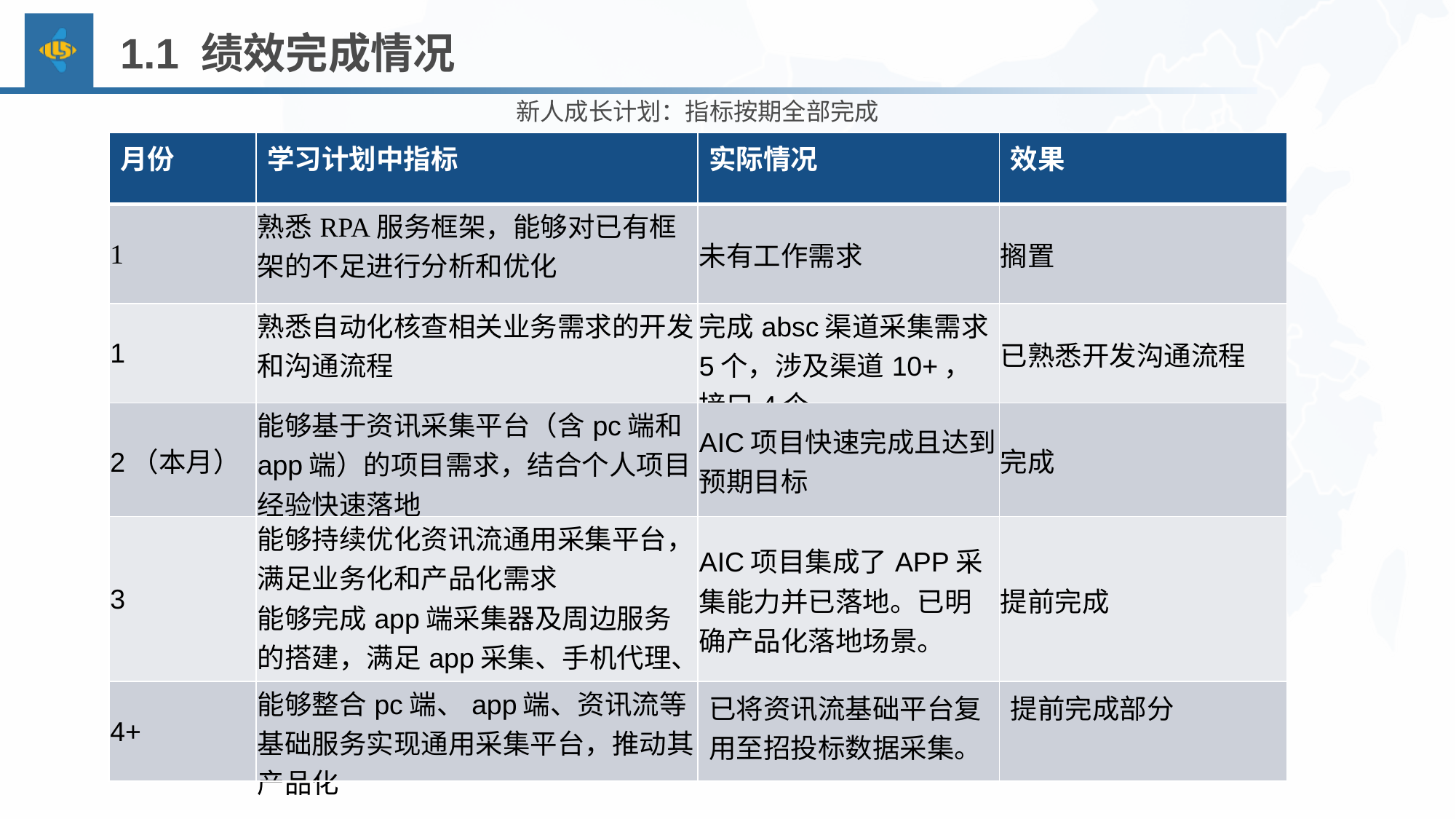

# 1.1 绩效完成情况
新人成长计划：指标按期全部完成
| 月份 | 学习计划中指标 | 实际情况 | 效果 |
| --- | --- | --- | --- |
| 1 | 熟悉RPA服务框架，能够对已有框架的不足进行分析和优化 | 未有工作需求 | 搁置 |
| 1 | 熟悉自动化核查相关业务需求的开发和沟通流程 | 完成absc渠道采集需求5个，涉及渠道10+，接口4个 | 已熟悉开发沟通流程 |
| 2（本月） | 能够基于资讯采集平台（含pc端和app端）的项目需求，结合个人项目经验快速落地 | AIC项目快速完成且达到预期目标 | 完成 |
| 3 | 能够持续优化资讯流通用采集平台，满足业务化和产品化需求 能够完成app端采集器及周边服务的搭建，满足app采集、手机代理、手机动态码交互等需求 | AIC项目集成了APP采集能力并已落地。已明确产品化落地场景。 | 提前完成 |
| 4+ | 能够整合pc端、app端、资讯流等基础服务实现通用采集平台，推动其产品化 | 已将资讯流基础平台复用至招投标数据采集。 | 提前完成部分 |